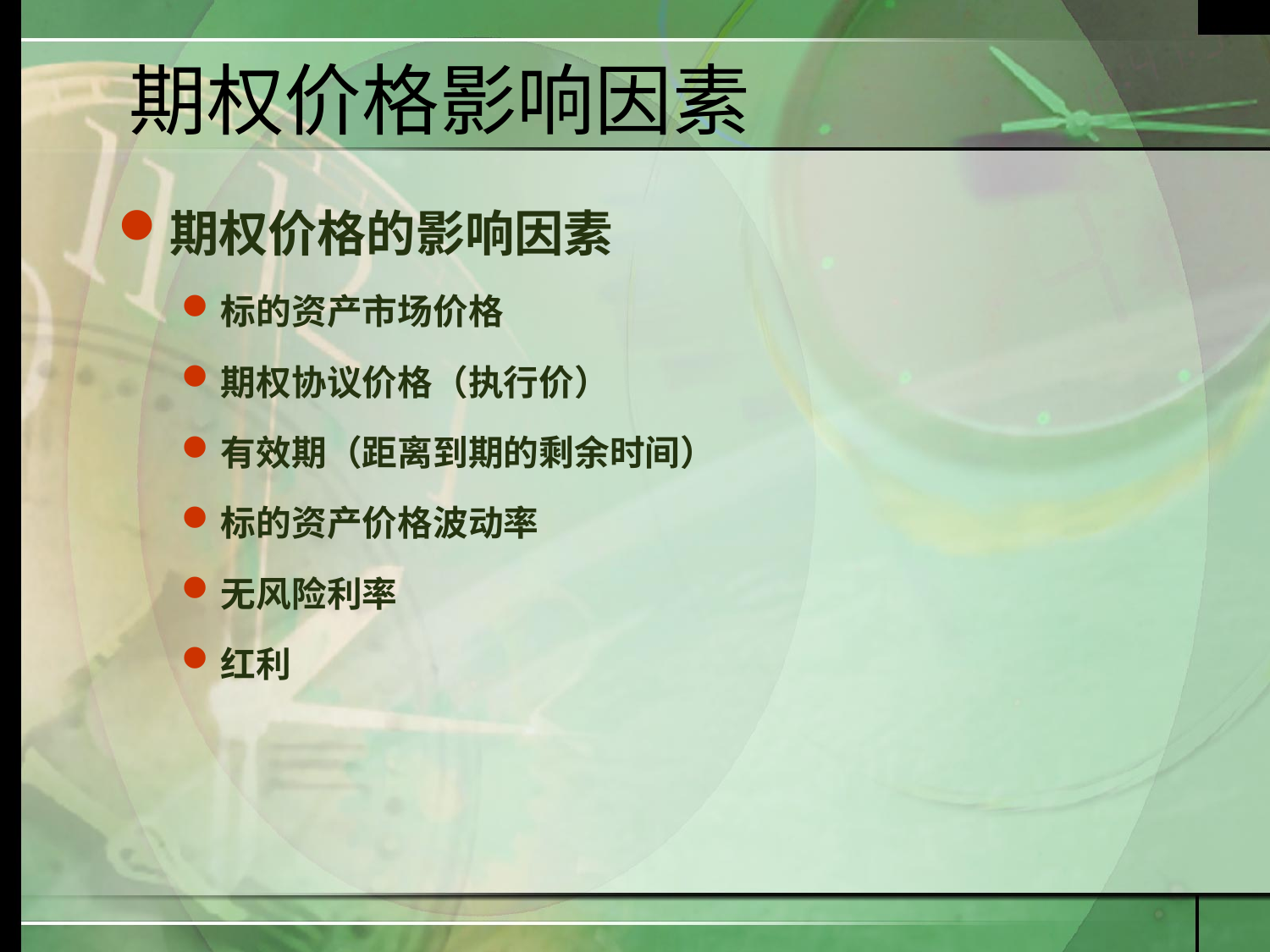

# 期权价格影响因素
期权价格的影响因素
标的资产市场价格
期权协议价格（执行价）
有效期（距离到期的剩余时间）
标的资产价格波动率
无风险利率
红利